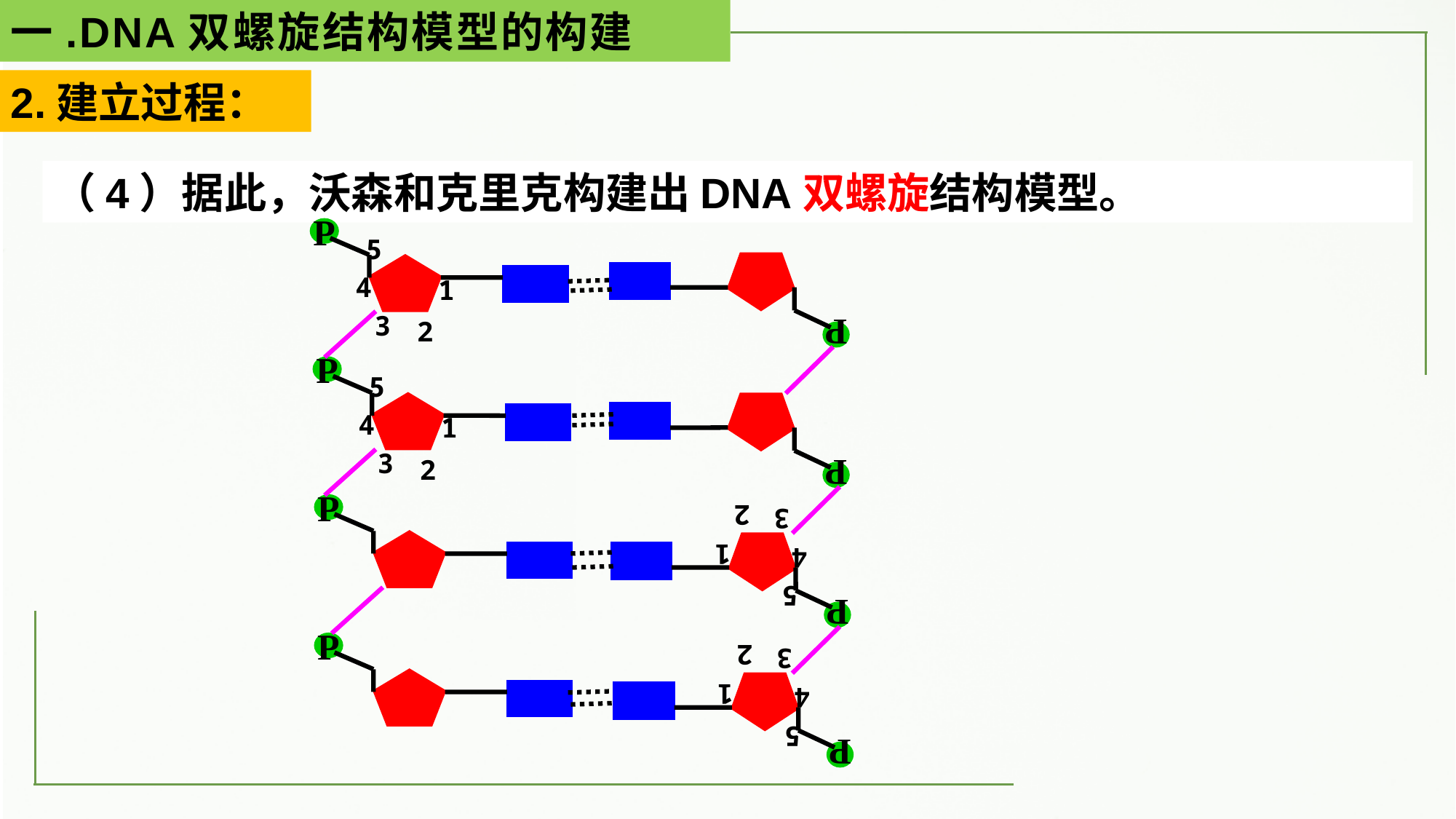

一.DNA双螺旋结构模型的构建
01
2.建立过程：
（4）据此，沃森和克里克构建出DNA双螺旋结构模型。
P
5

4

1

3
2

P
5

4

1

3
2

P

P

P
5

4

1

3
2

P
5

4

1

3
2

P

P